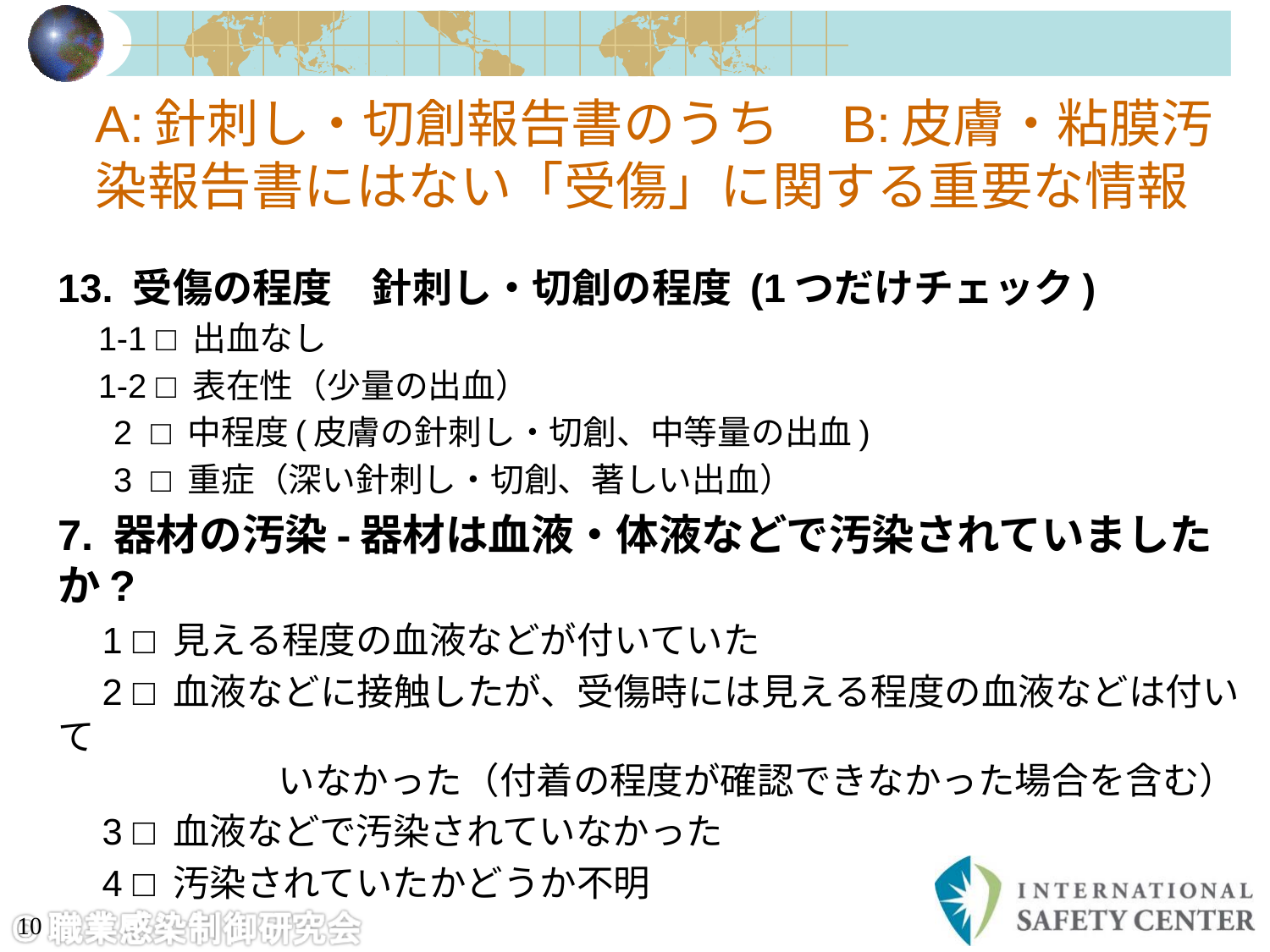

# A:針刺し・切創報告書のうち　B:皮膚・粘膜汚染報告書にはない「受傷」に関する重要な情報
13. 受傷の程度　針刺し・切創の程度 (1つだけチェック)
　1-1 □ 出血なし
　1-2 □ 表在性（少量の出血）
　  2  □ 中程度(皮膚の針刺し・切創、中等量の出血)
　  3  □ 重症（深い針刺し・切創、著しい出血）
7. 器材の汚染-器材は血液・体液などで汚染されていましたか?
　1 □ 見える程度の血液などが付いていた
　2 □ 血液などに接触したが、受傷時には見える程度の血液などは付いて
　　　　　　いなかった（付着の程度が確認できなかった場合を含む）
　3 □ 血液などで汚染されていなかった
　4 □ 汚染されていたかどうか不明
10